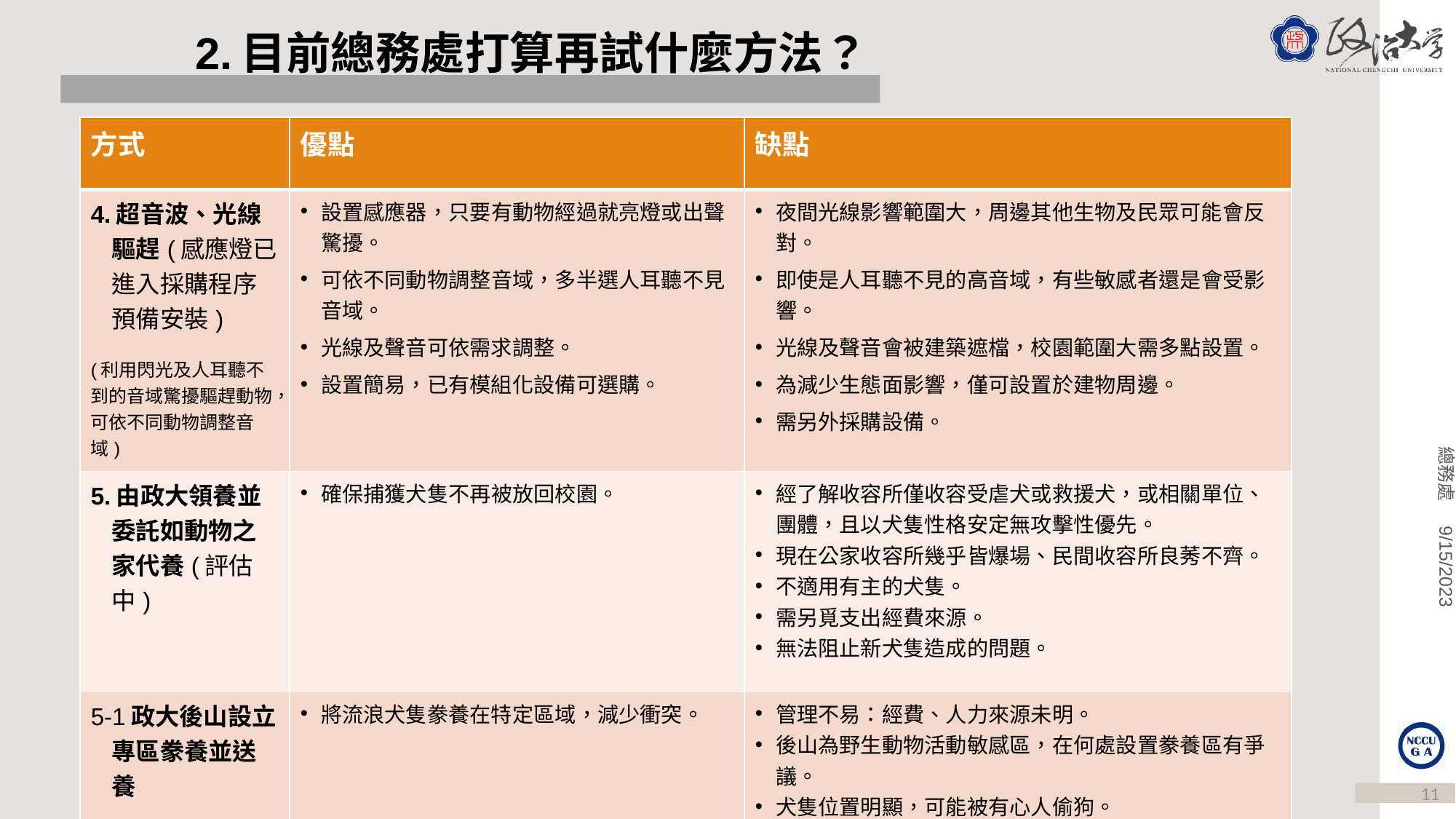

# 2.目前總務處打算再試什麼方法？
| 方式 | 優點 | 缺點 |
| --- | --- | --- |
| 4.超音波、光線驅趕(感應燈已進入採購程序預備安裝) (利用閃光及人耳聽不到的音域驚擾驅趕動物，可依不同動物調整音域) | 設置感應器，只要有動物經過就亮燈或出聲驚擾。 可依不同動物調整音域，多半選人耳聽不見音域。 光線及聲音可依需求調整。 設置簡易，已有模組化設備可選購。 | 夜間光線影響範圍大，周邊其他生物及民眾可能會反對。 即使是人耳聽不見的高音域，有些敏感者還是會受影響。 光線及聲音會被建築遮檔，校園範圍大需多點設置。 為減少生態面影響，僅可設置於建物周邊。 需另外採購設備。 |
| 5.由政大領養並委託如動物之家代養(評估中) | 確保捕獲犬隻不再被放回校園。 | 經了解收容所僅收容受虐犬或救援犬，或相關單位、團體，且以犬隻性格安定無攻擊性優先。 現在公家收容所幾乎皆爆場、民間收容所良莠不齊。 不適用有主的犬隻。 需另覓支出經費來源。 無法阻止新犬隻造成的問題。 |
| 5-1政大後山設立專區豢養並送養 | 將流浪犬隻豢養在特定區域，減少衝突。 | 管理不易：經費、人力來源未明。 後山為野生動物活動敏感區，在何處設置豢養區有爭議。 犬隻位置明顯，可能被有心人偷狗。 無法阻止新犬隻造成的問題。 |
11